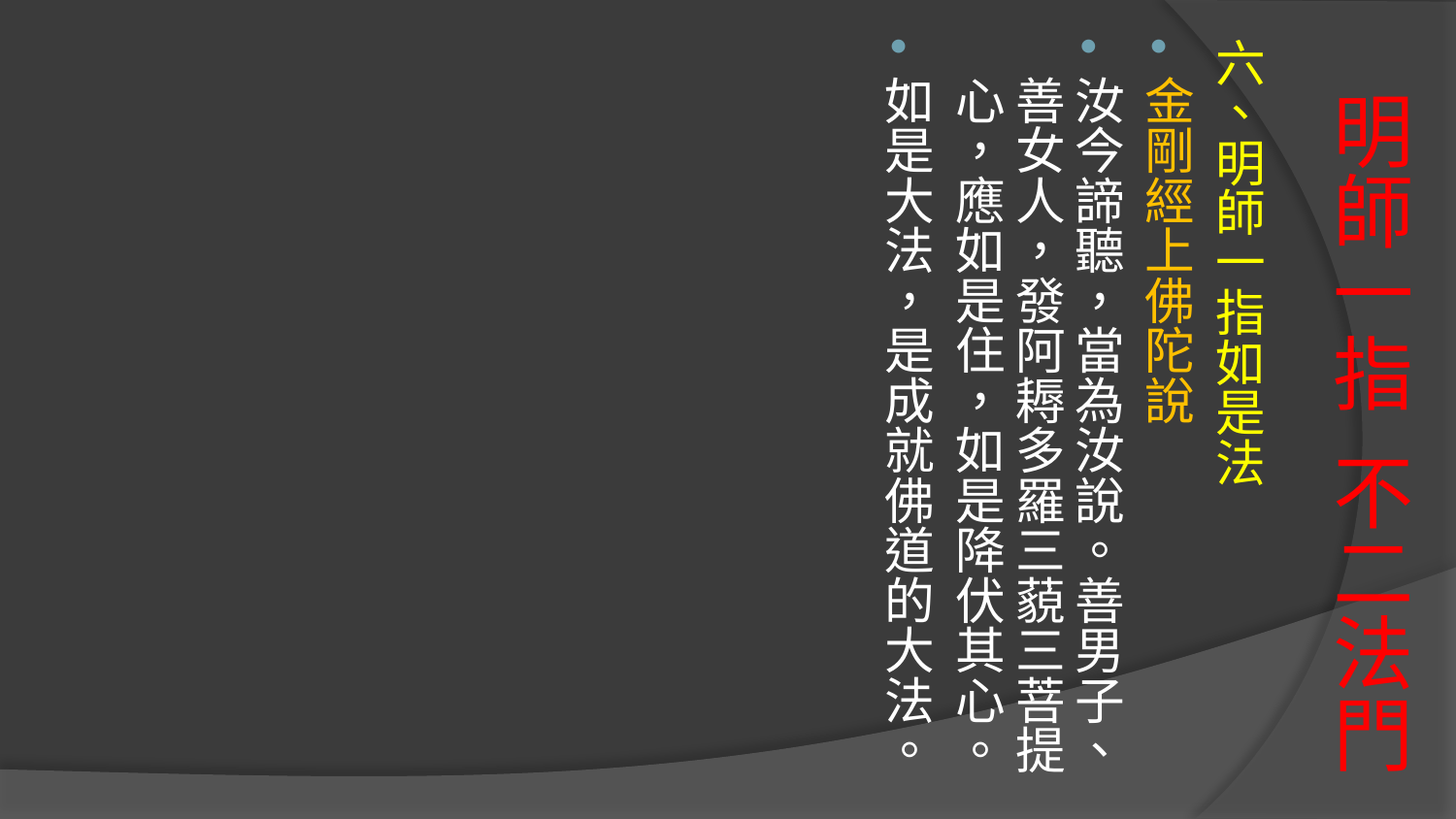

六、明師一指如是法
金剛經上佛陀說
汝今諦聽，當為汝說。善男子、善女人，發阿耨多羅三藐三菩提心，應如是住，如是降伏其心。
如是大法，是成就佛道的大法。

# 明師一指  不二法門